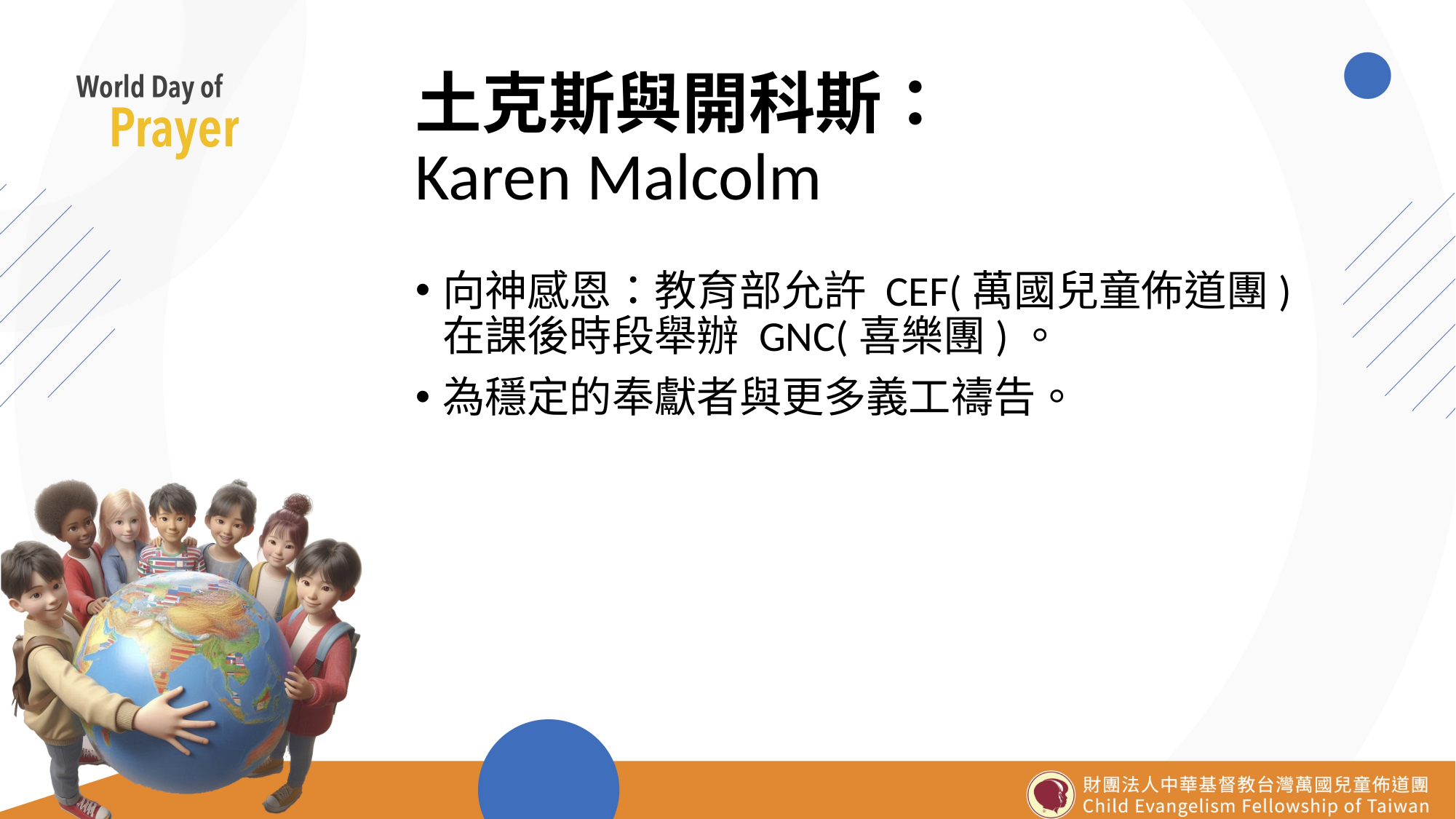

# 土克斯與開科斯： Karen Malcolm
向神感恩：教育部允許 CEF(萬國兒童佈道團) 在課後時段舉辦 GNC(喜樂團)。
為穩定的奉獻者與更多義工禱告。